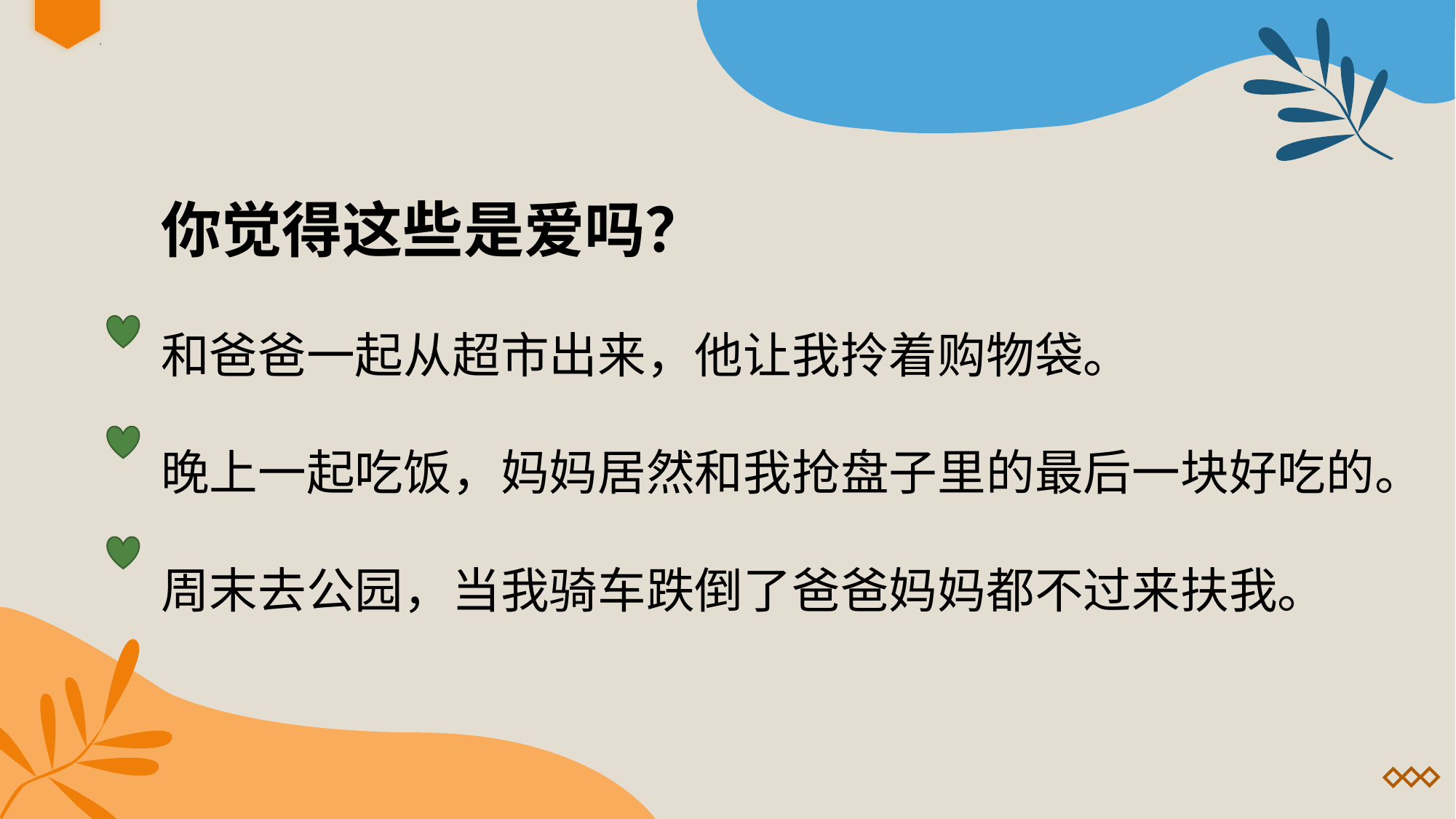

你觉得这些是爱吗？
和爸爸一起从超市出来，他让我拎着购物袋。
晚上一起吃饭，妈妈居然和我抢盘子里的最后一块好吃的。
周末去公园，当我骑车跌倒了爸爸妈妈都不过来扶我。